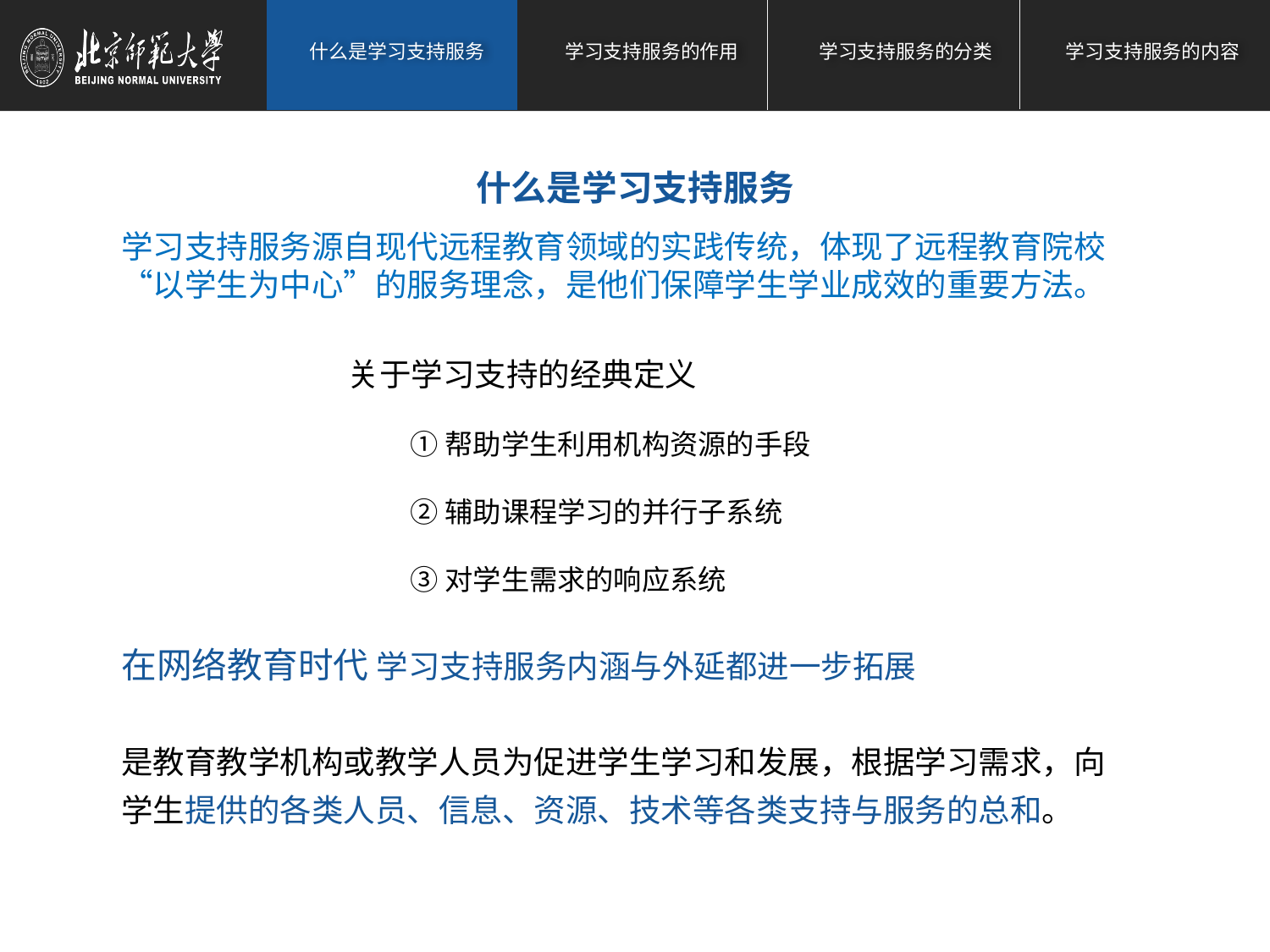

什么是学习支持服务
学习支持服务源自现代远程教育领域的实践传统，体现了远程教育院校“以学生为中心”的服务理念，是他们保障学生学业成效的重要方法。
关于学习支持的经典定义
①帮助学生利用机构资源的手段
②辅助课程学习的并行子系统
③对学生需求的响应系统
在网络教育时代 学习支持服务内涵与外延都进一步拓展

是教育教学机构或教学人员为促进学生学习和发展，根据学习需求，向学生提供的各类人员、信息、资源、技术等各类支持与服务的总和。